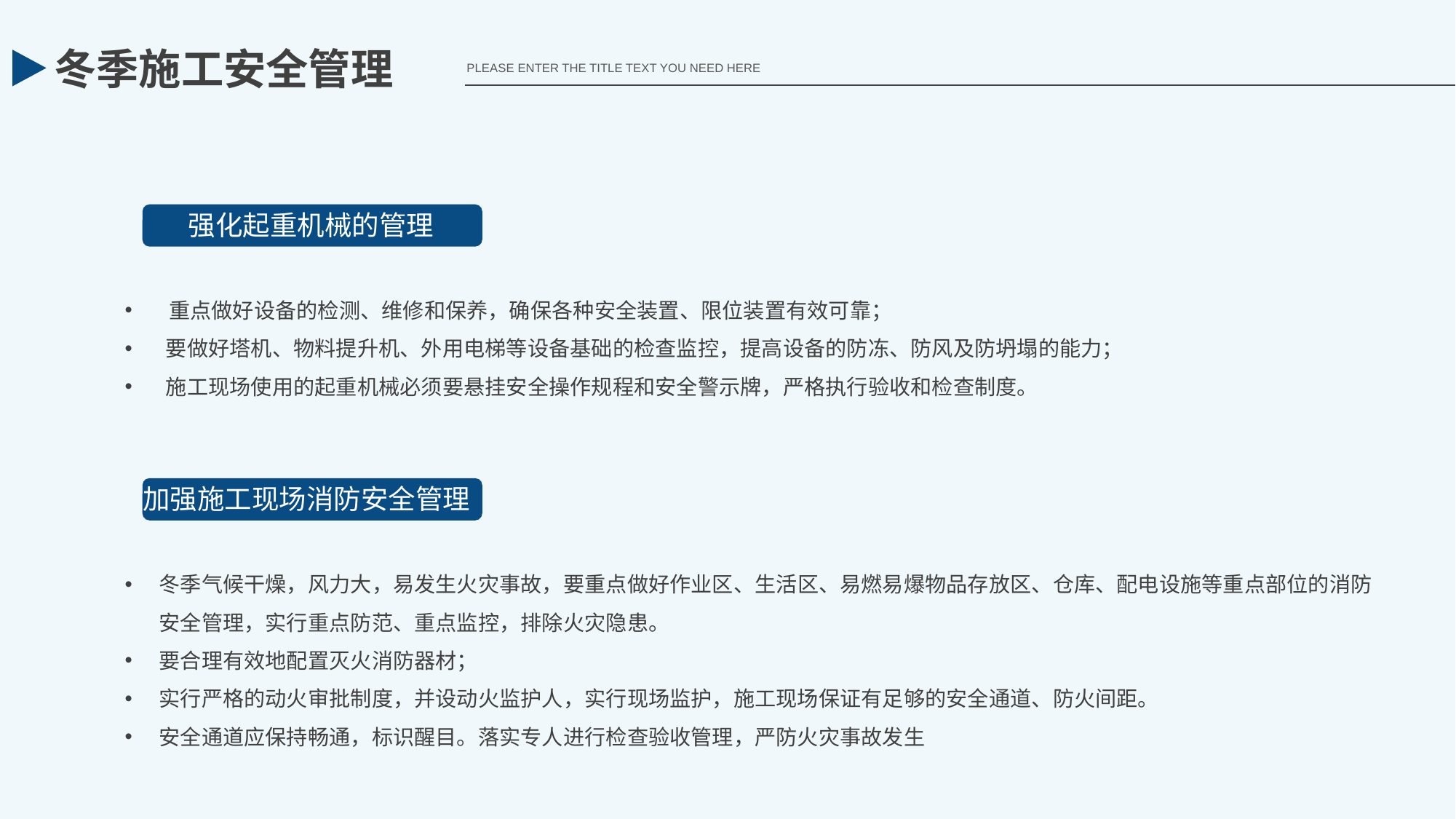

冬季施工安全管理

PLEASE ENTER THE TITLE TEXT YOU NEED HERE
强化起重机械的管理

 重点做好设备的检测、维修和保养，确保各种安全装置、限位装置有效可靠；
要做好塔机、物料提升机、外用电梯等设备基础的检查监控，提高设备的防冻、防风及防坍塌的能力；
施工现场使用的起重机械必须要悬挂安全操作规程和安全警示牌，严格执行验收和检查制度。
加强施工现场消防安全管理

冬季气候干燥，风力大，易发生火灾事故，要重点做好作业区、生活区、易燃易爆物品存放区、仓库、配电设施等重点部位的消防安全管理，实行重点防范、重点监控，排除火灾隐患。
要合理有效地配置灭火消防器材；
实行严格的动火审批制度，并设动火监护人，实行现场监护，施工现场保证有足够的安全通道、防火间距。
安全通道应保持畅通，标识醒目。落实专人进行检查验收管理，严防火灾事故发生